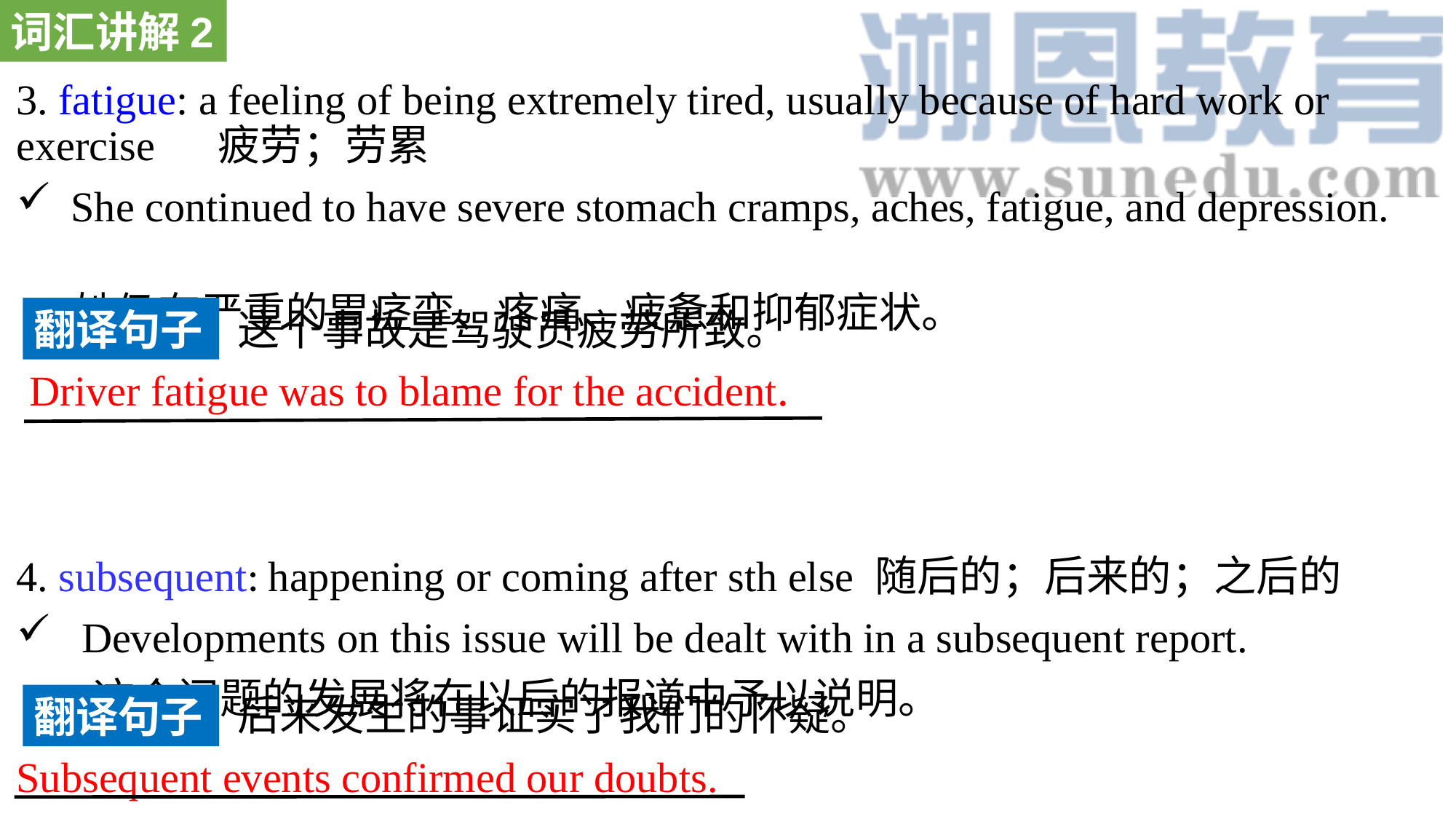

词汇讲解2
3. fatigue: a feeling of being extremely tired, usually because of hard work or exercise     疲劳；劳累
She continued to have severe stomach cramps, aches, fatigue, and depression.
     她仍有严重的胃痉挛、疼痛、疲惫和抑郁症状。

4. subsequent: happening or coming after sth else 随后的；后来的；之后的
 Developments on this issue will be dealt with in a subsequent report.
       这个问题的发展将在以后的报道中予以说明。
翻译句子
这个事故是驾驶员疲劳所致。
Driver fatigue was to blame for the accident.
后来发生的事证实了我们的怀疑。
翻译句子
Subsequent events confirmed our doubts.